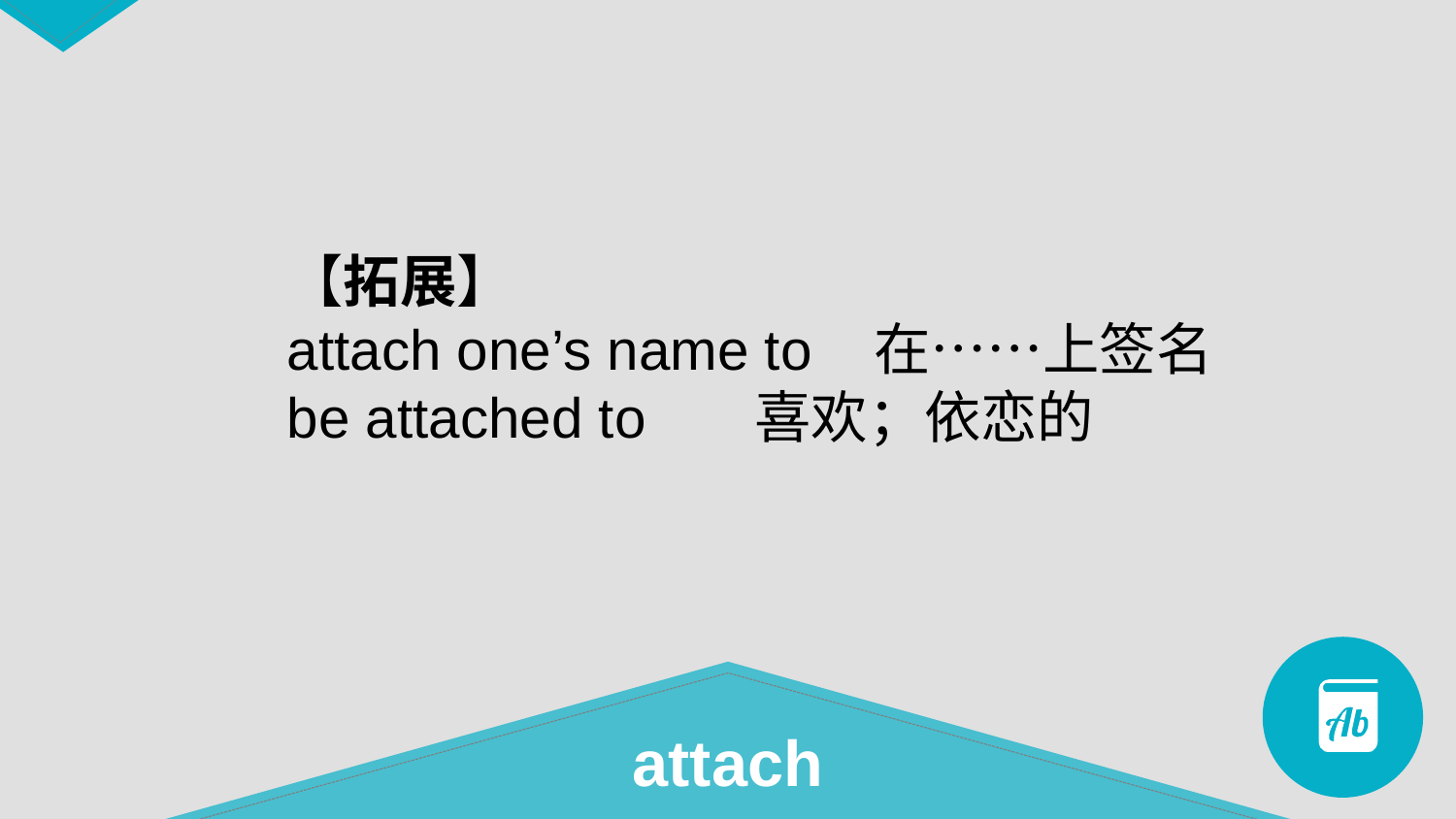

【拓展】
attach one’s name to   在……上签名
be attached to      喜欢；依恋的

attach